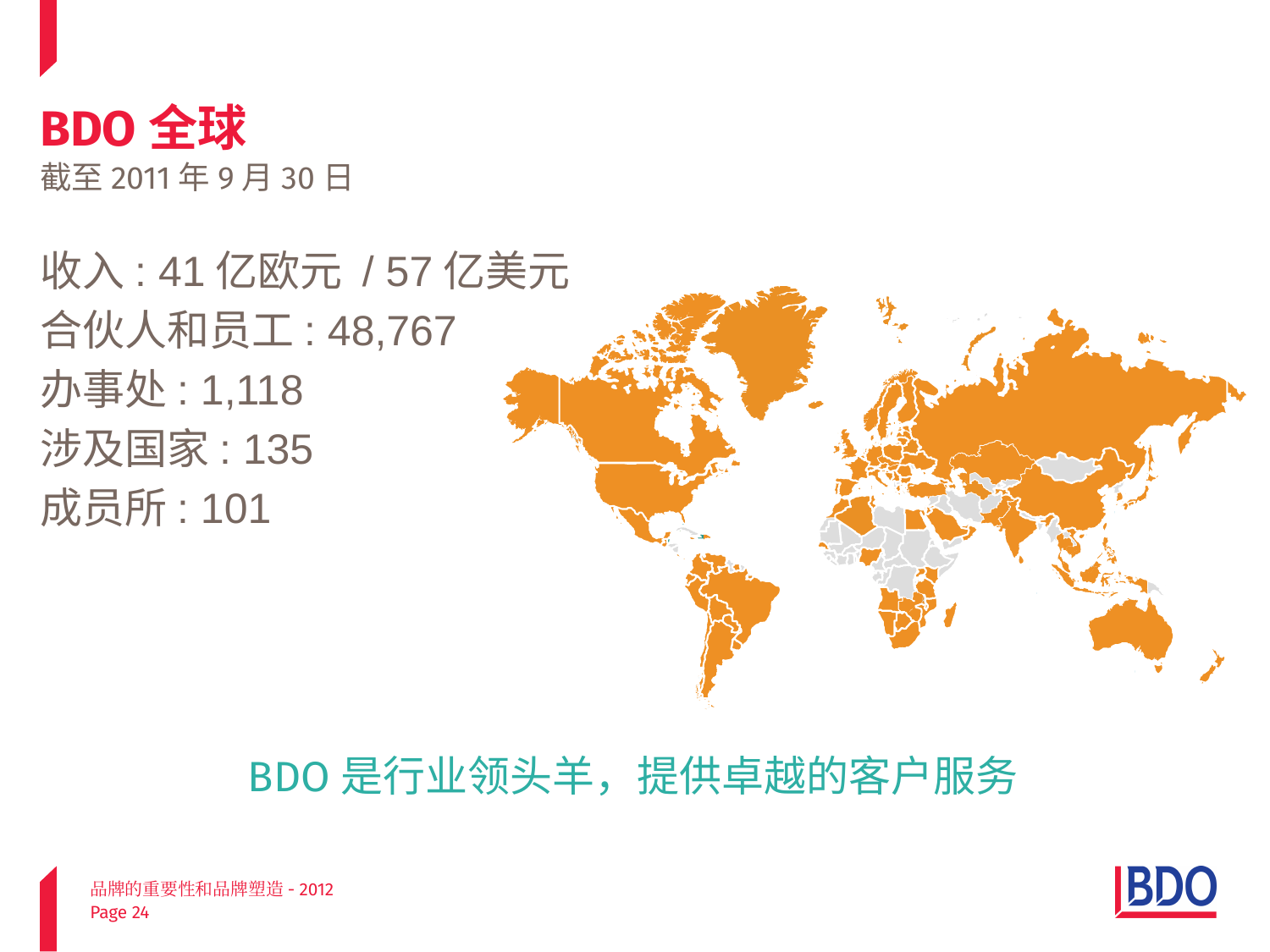

# BDO全球 截至2011年9月30日
收入: 41亿欧元 / 57亿美元
合伙人和员工: 48,767
办事处: 1,118
涉及国家: 135
成员所: 101

BDO是行业领头羊，提供卓越的客户服务
品牌的重要性和品牌塑造- 2012
Page 24